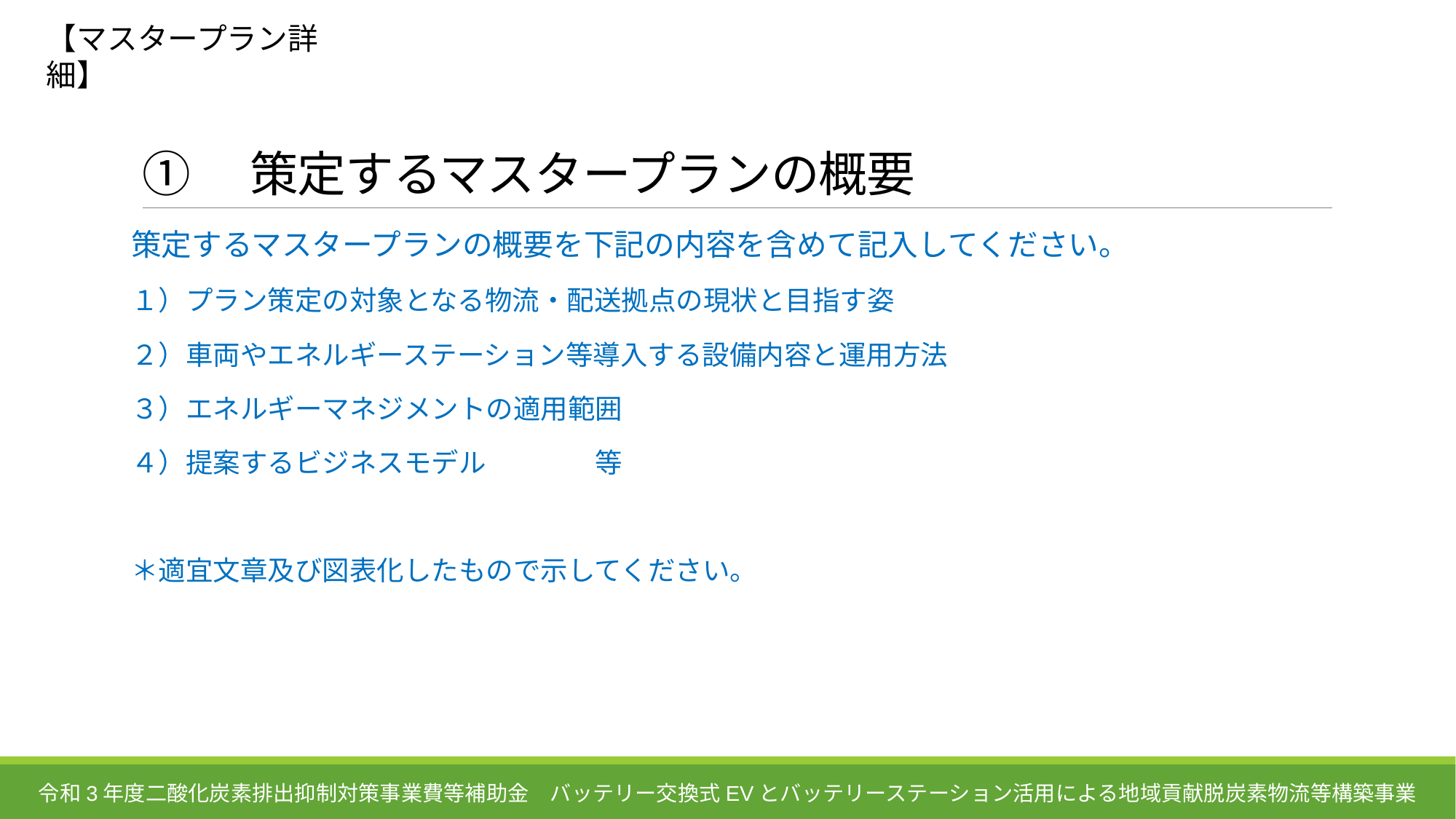

【マスタープラン詳細】
# ①　策定するマスタープランの概要
策定するマスタープランの概要を下記の内容を含めて記入してください。
１）プラン策定の対象となる物流・配送拠点の現状と目指す姿
２）車両やエネルギーステーション等導入する設備内容と運用方法
３）エネルギーマネジメントの適用範囲
４）提案するビジネスモデル　　　　等

＊適宜文章及び図表化したもので示してください。
令和3年度二酸化炭素排出抑制対策事業費等補助金　バッテリー交換式EVとバッテリーステーション活用による地域貢献脱炭素物流等構築事業